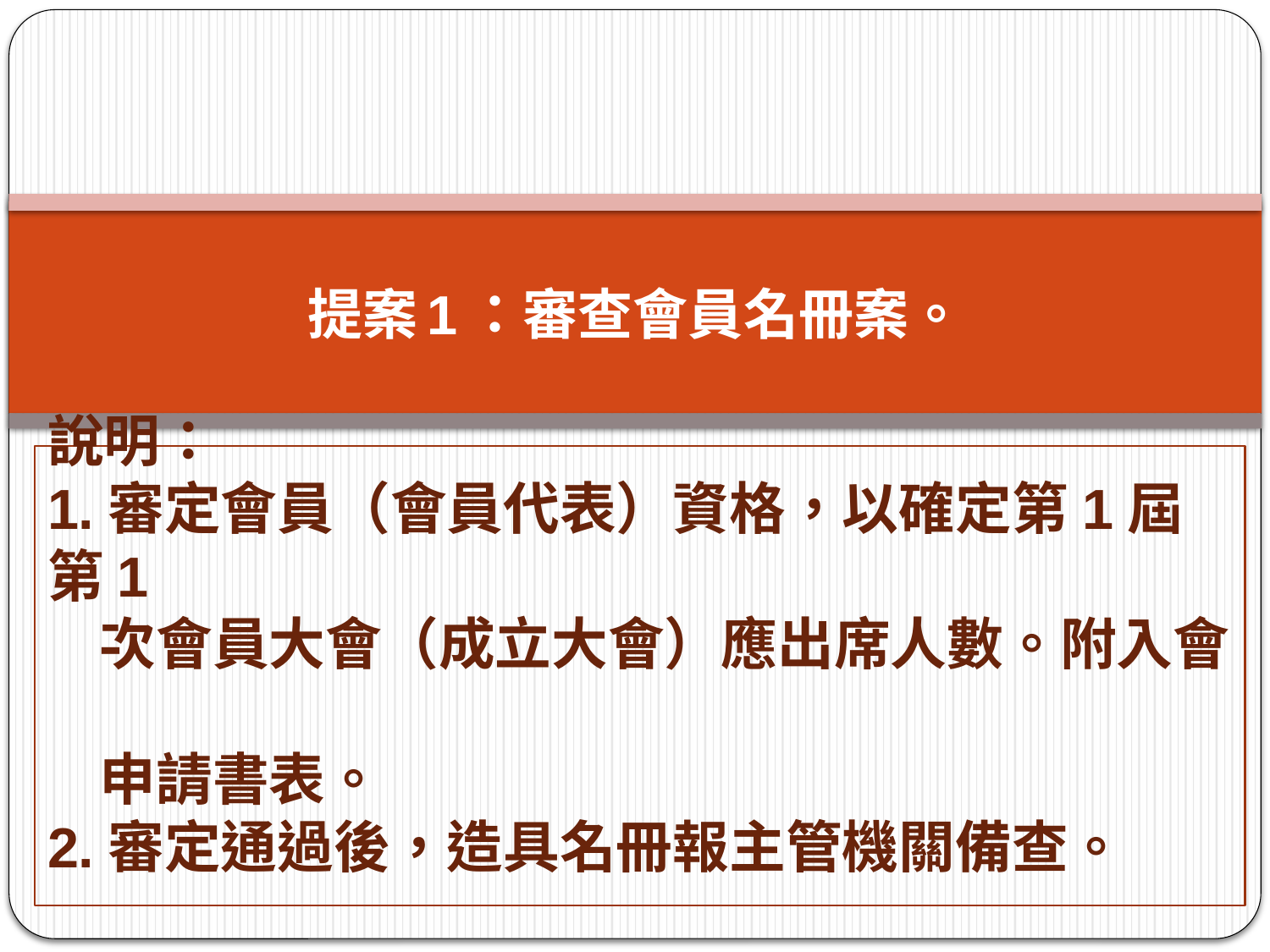

# 提案1：審查會員名冊案。

說明：
1.審定會員（會員代表）資格，以確定第1屆第1
   次會員大會（成立大會）應出席人數。附入會
   申請書表。
2.審定通過後，造具名冊報主管機關備查。